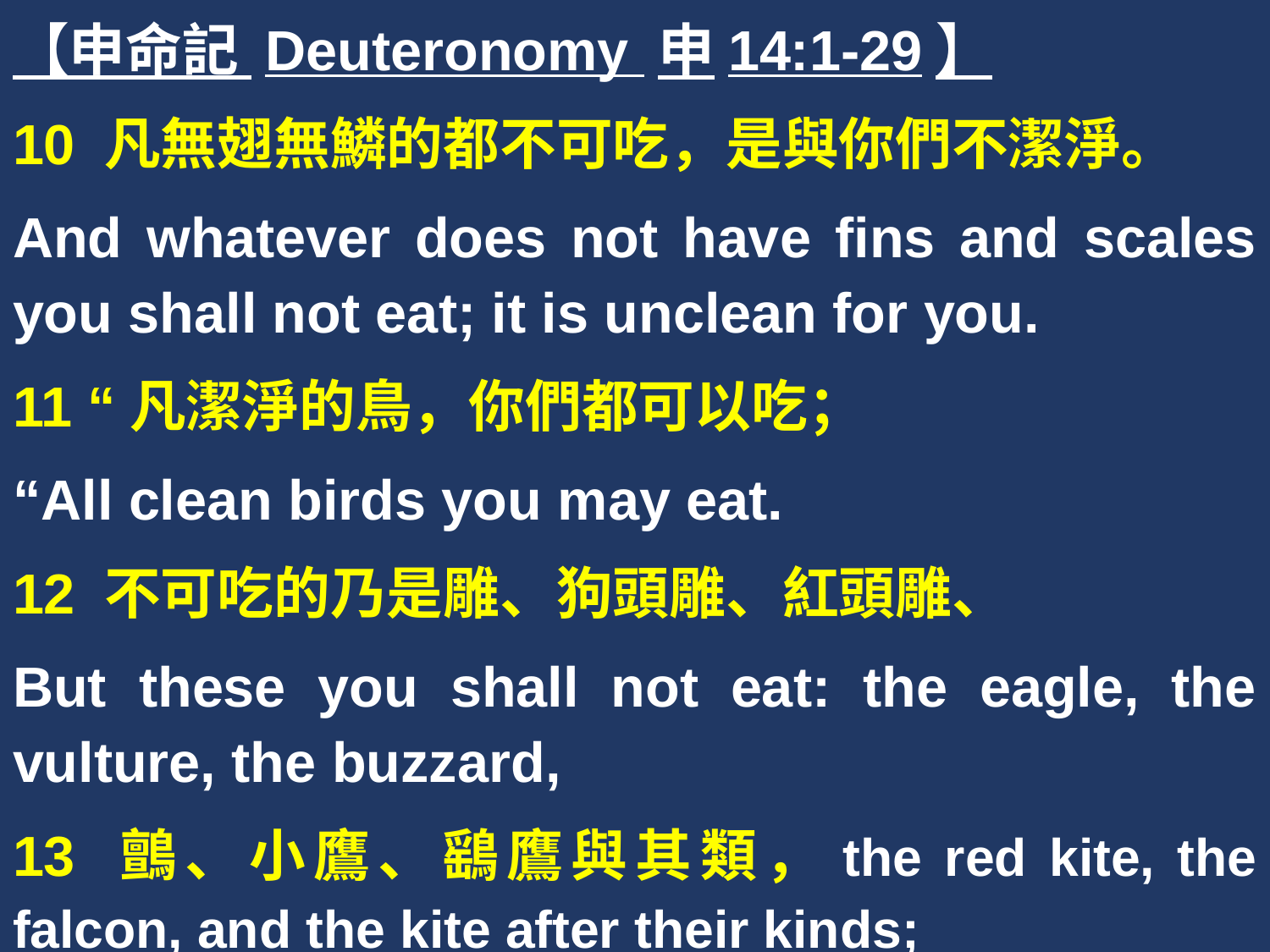

【申命記 Deuteronomy 申14:1-29】
10 凡無翅無鱗的都不可吃，是與你們不潔淨。
And whatever does not have fins and scales you shall not eat; it is unclean for you.
11 “凡潔淨的鳥，你們都可以吃；
“All clean birds you may eat.
12 不可吃的乃是雕、狗頭雕、紅頭雕、
But these you shall not eat: the eagle, the vulture, the buzzard,
13 鸇、小鷹、鷂鷹與其類，the red kite, the falcon, and the kite after their kinds;